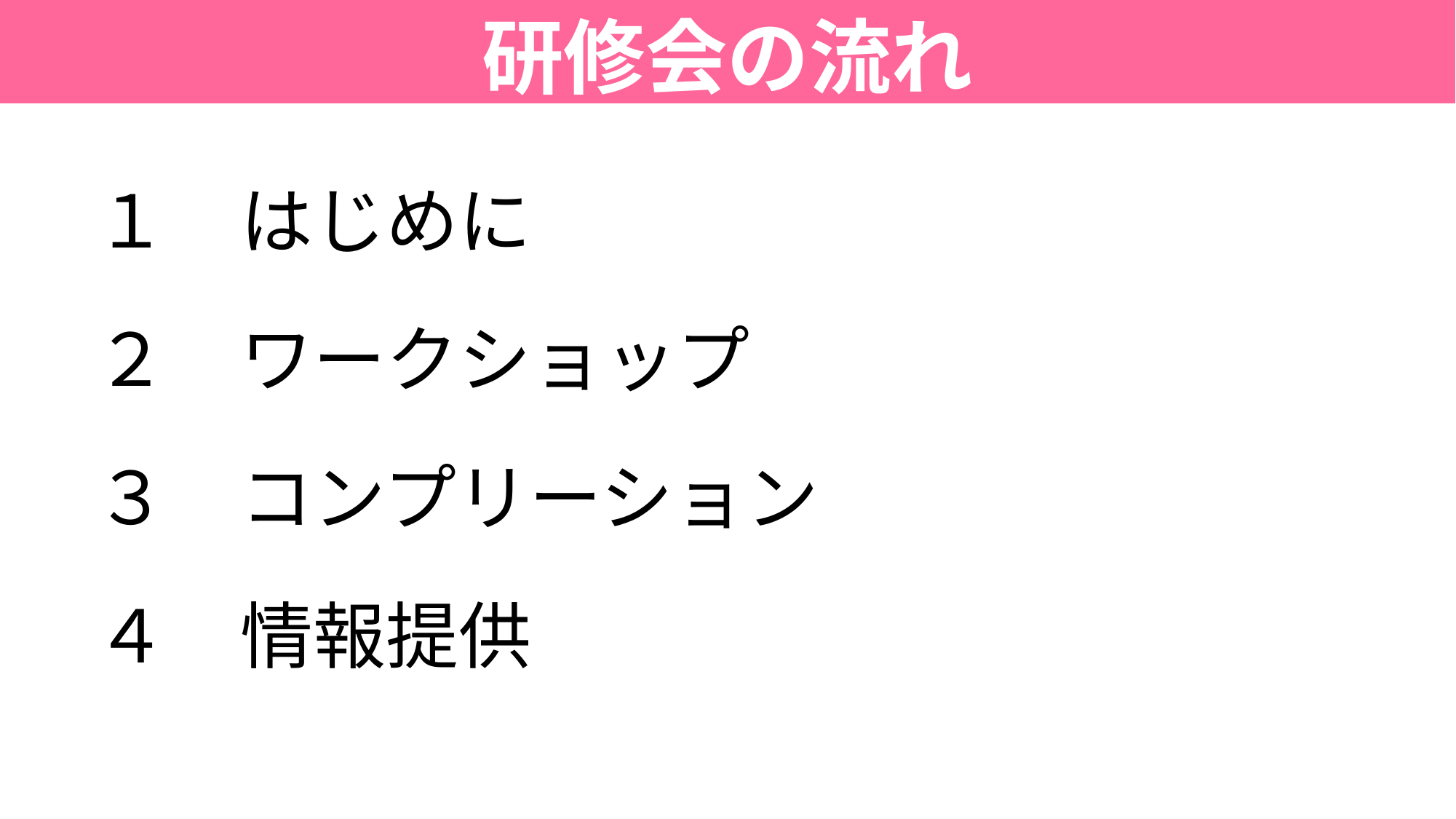

# 研修会の流れ
１　はじめに

２　ワークショップ

３　コンプリーション

４　情報提供

２
２